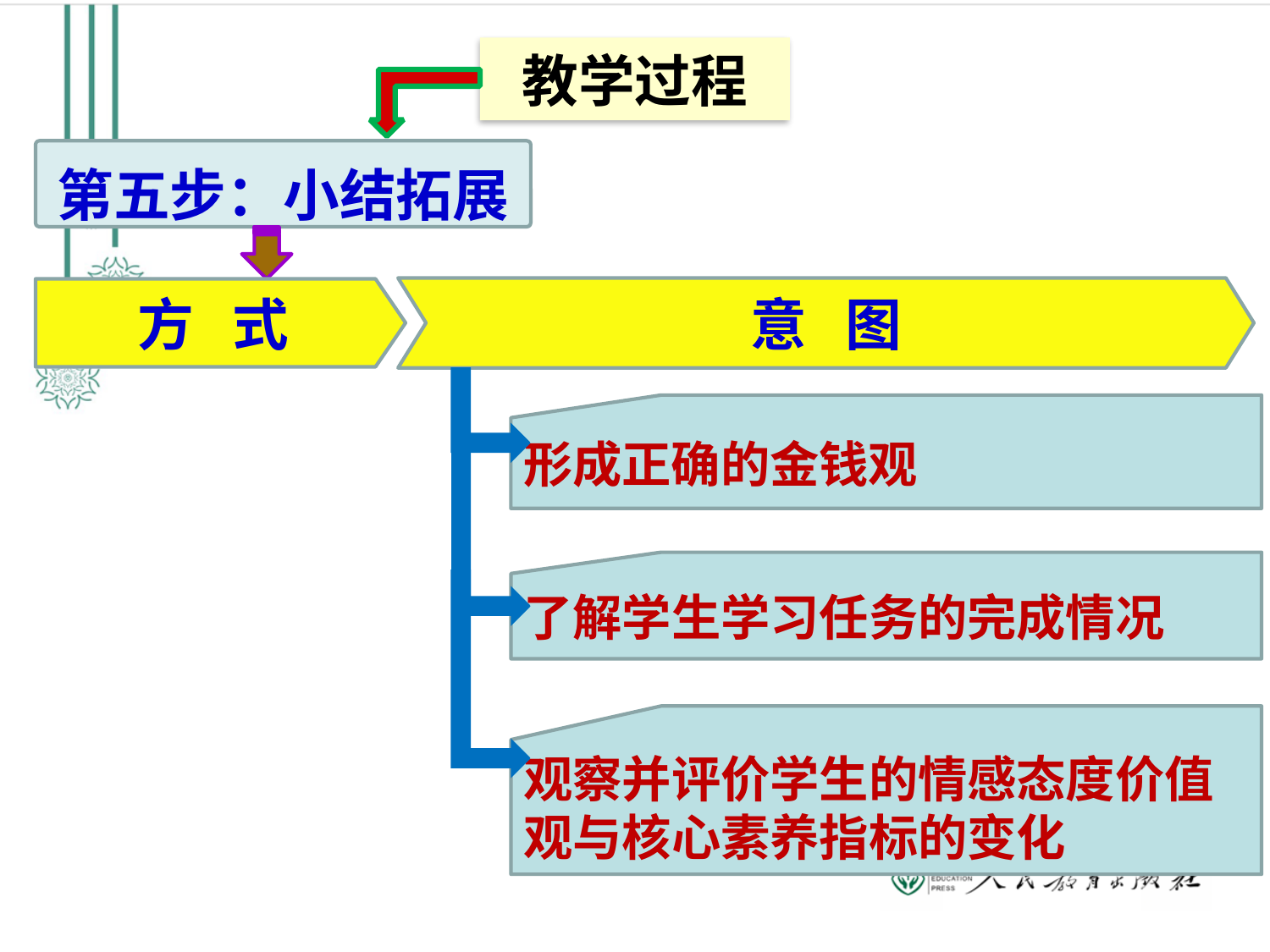

教学过程

第五步：小结拓展

意   图
方   式

形成正确的金钱观

了解学生学习任务的完成情况

观察并评价学生的情感态度价值观与核心素养指标的变化